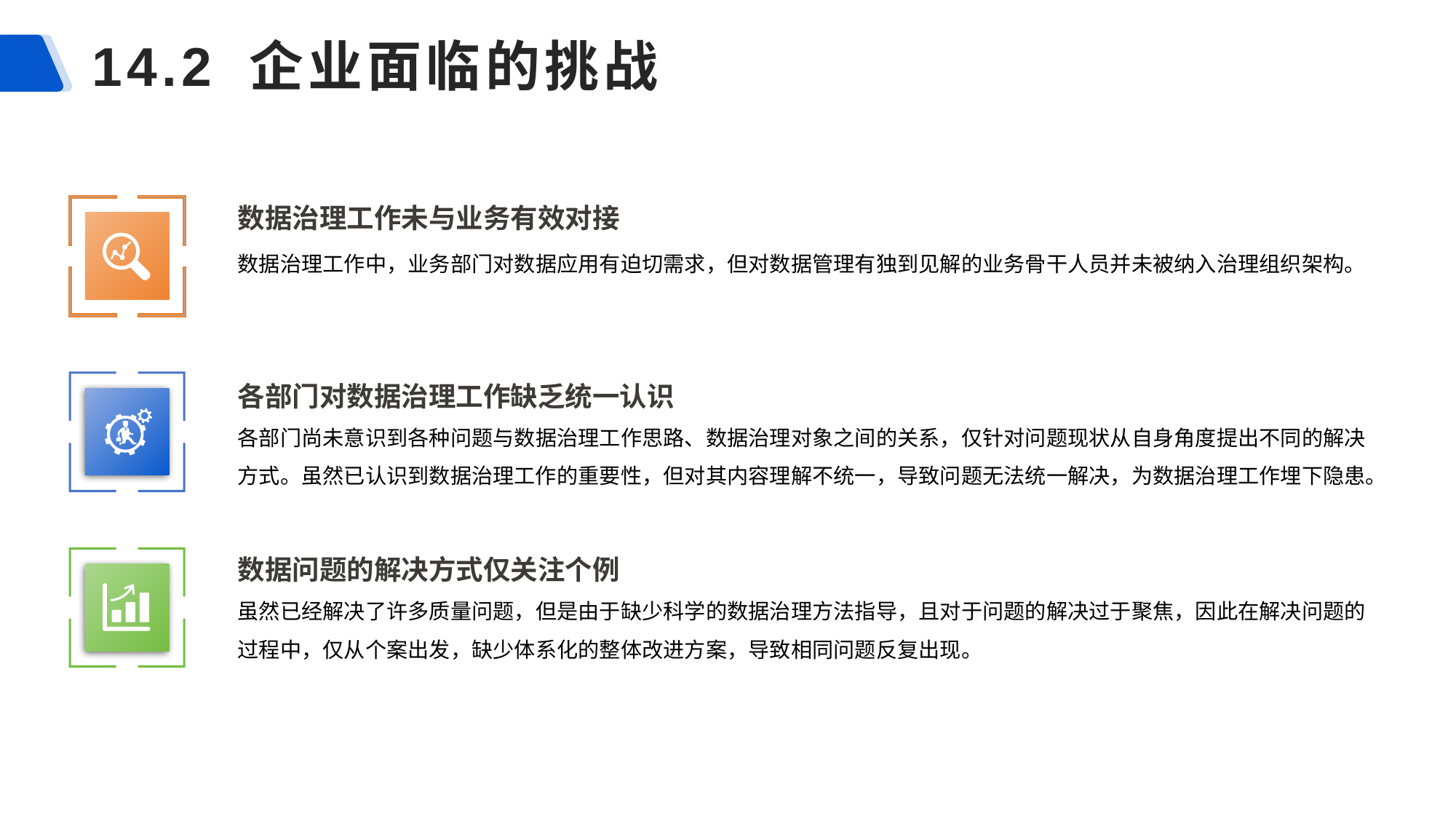

# 14.2 企业面临的挑战

数据治理工作未与业务有效对接

数据治理工作中，业务部门对数据应用有迫切需求，但对数据管理有独到见解的业务骨干人员并未被纳入治理组织架构。

各部门对数据治理工作缺乏统一认识

各部门尚未意识到各种问题与数据治理工作思路、数据治理对象之间的关系，仅针对问题现状从自身角度提出不同的解决方式。虽然已认识到数据治理工作的重要性，但对其内容理解不统一，导致问题无法统一解决，为数据治理工作埋下隐患。

数据问题的解决方式仅关注个例

虽然已经解决了许多质量问题，但是由于缺少科学的数据治理方法指导，且对于问题的解决过于聚焦，因此在解决问题的过程中，仅从个案出发，缺少体系化的整体改进方案，导致相同问题反复出现。